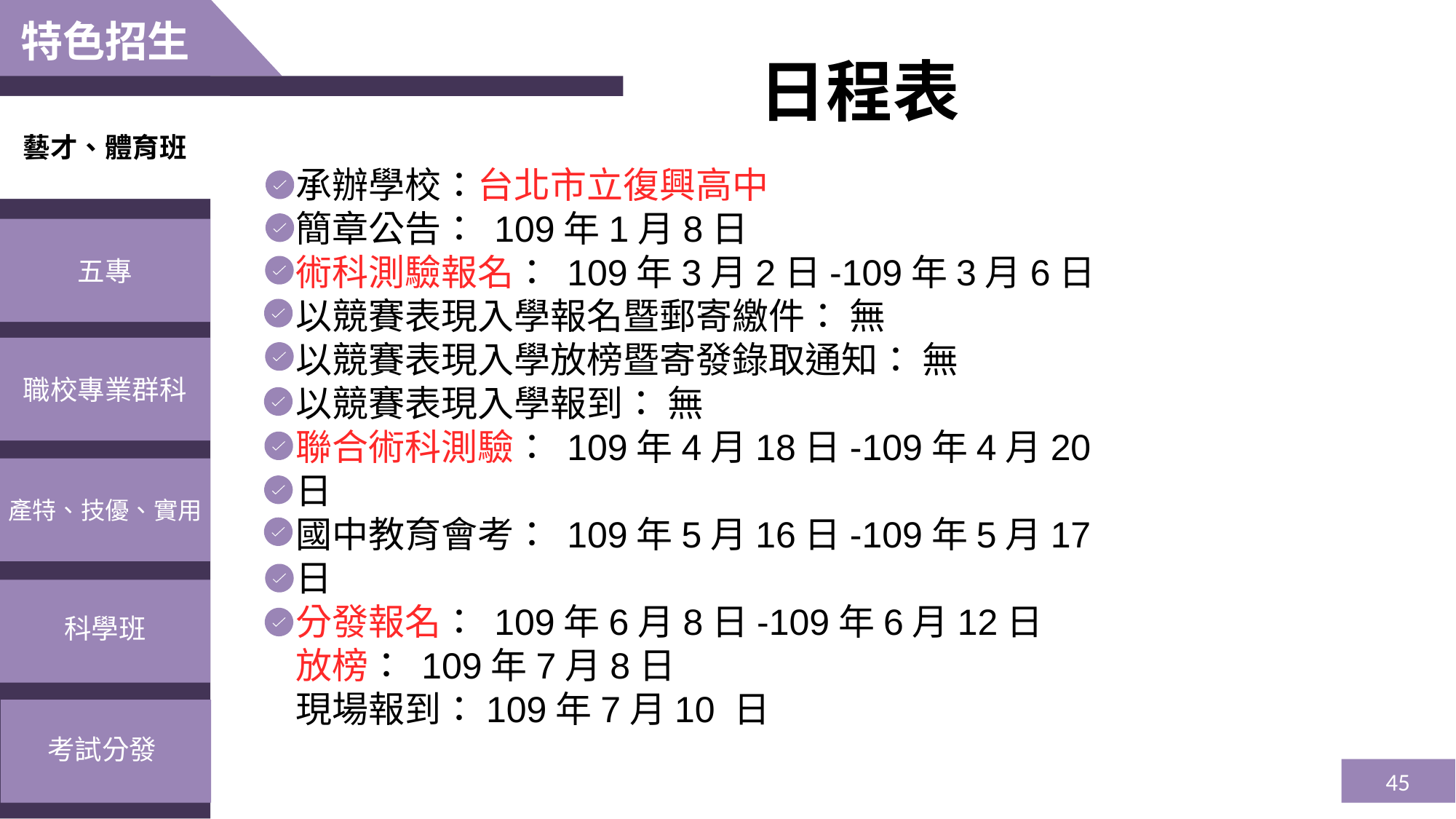

特色招生

日程表

藝才、體育班
承辦學校：台北市立復興高中
簡章公告： 109年1月8日
術科測驗報名： 109年3月2日-109年3月6日
以競賽表現入學報名暨郵寄繳件： 無
以競賽表現入學放榜暨寄發錄取通知： 無
以競賽表現入學報到： 無
聯合術科測驗： 109年4月18日-109年4月20日
國中教育會考： 109年5月16日-109年5月17日
分發報名： 109年6月8日-109年6月12日
放榜： 109年7月8日
現場報到：109年7月10 日

五專

職校專業群科

產特、技優、實用

科學班

考試分發

45